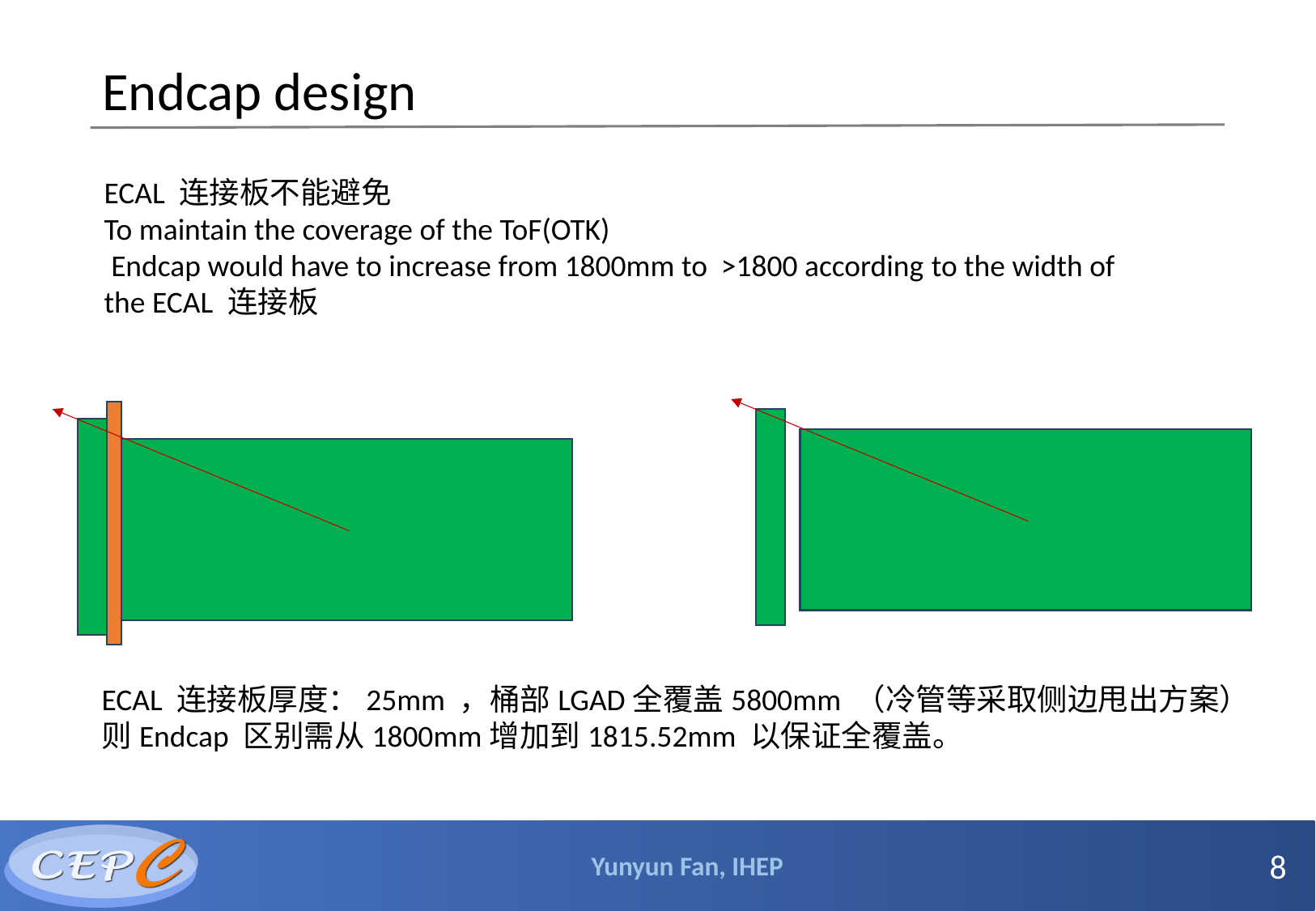

# Endcap design
ECAL 连接板不能避免
To maintain the coverage of the ToF(OTK)
 Endcap would have to increase from 1800mm to  >1800 according to the width of the ECAL 连接板

ECAL 连接板厚度：25mm ，桶部LGAD全覆盖5800mm （冷管等采取侧边甩出方案）
则Endcap 区别需从1800mm增加到1815.52mm 以保证全覆盖。